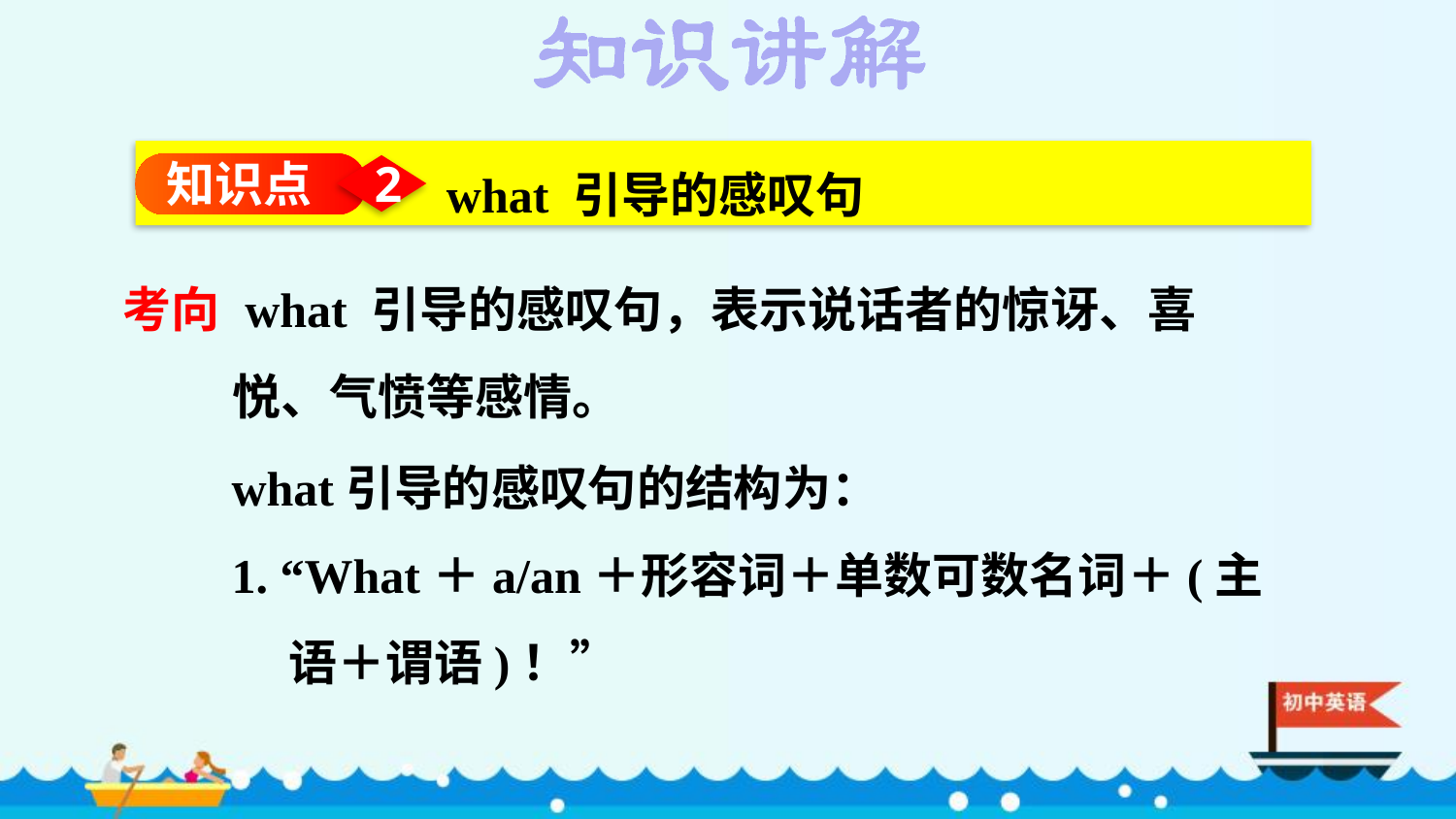

what 引导的感叹句

知识点

2
 what 引导的感叹句，表示说话者的惊讶、喜悦、气愤等感情。
考向
what引导的感叹句的结构为：
1. “What＋a/an＋形容词＋单数可数名词＋(主语＋谓语)！”